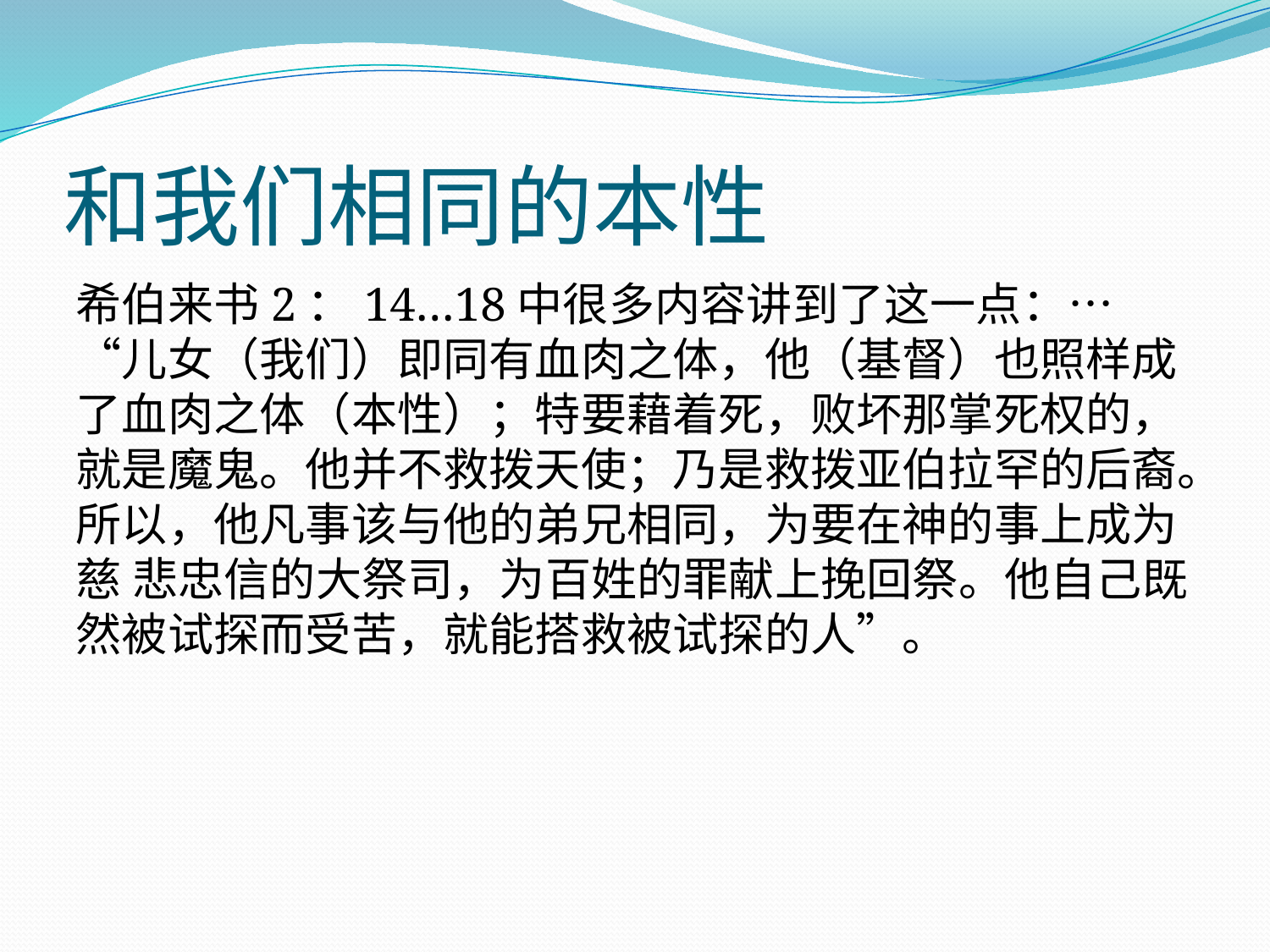

# 和我们相同的本性
希伯来书2：14…18中很多内容讲到了这一点：…“儿女（我们）即同有血肉之体，他（基督）也照样成了血肉之体（本性）；特要藉着死，败坏那掌死权的，就是魔鬼。他并不救拨天使；乃是救拨亚伯拉罕的后裔。所以，他凡事该与他的弟兄相同，为要在神的事上成为慈 悲忠信的大祭司，为百姓的罪献上挽回祭。他自己既然被试探而受苦，就能搭救被试探的人”。